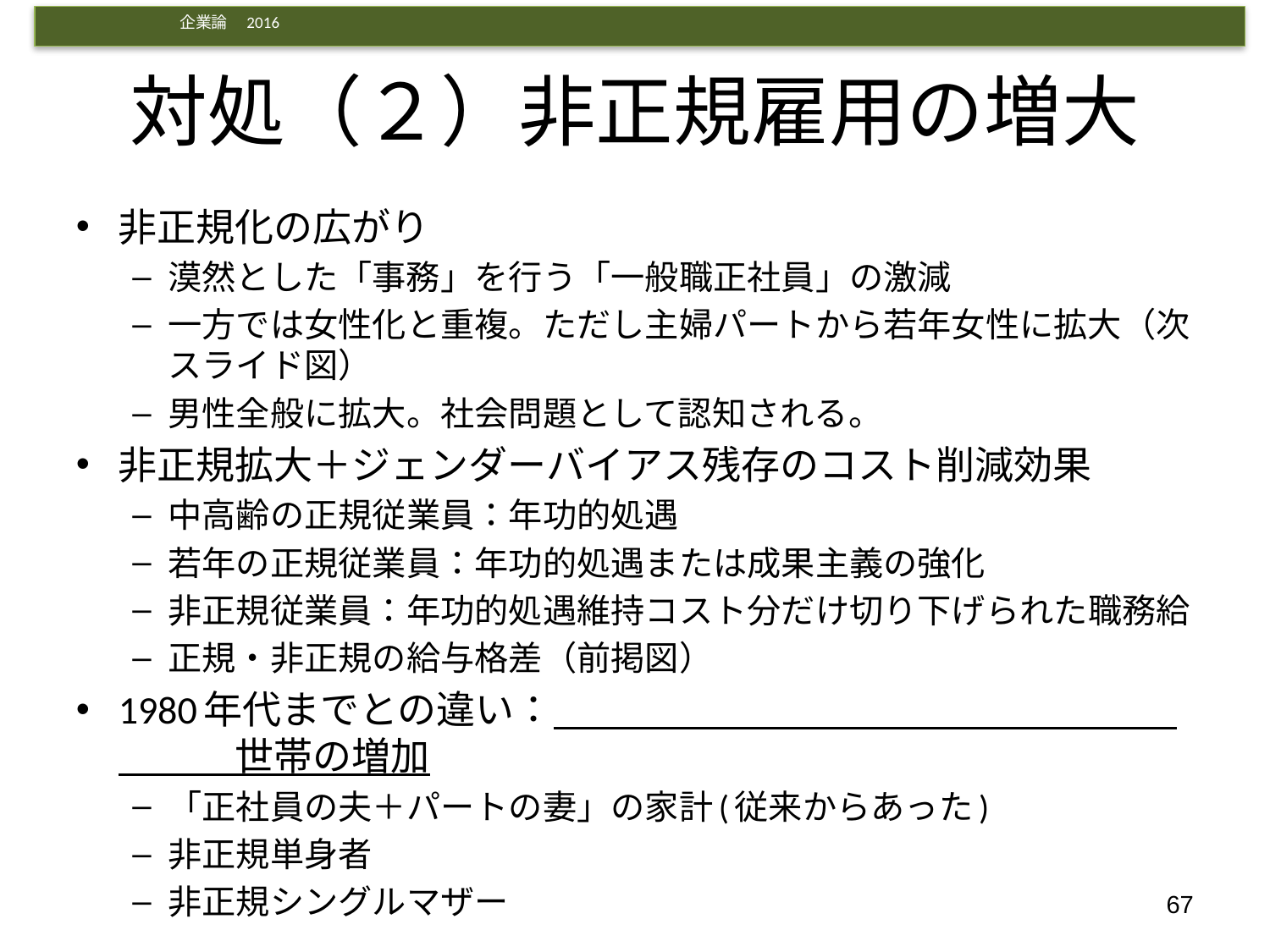

# 対処（２）非正規雇用の増大
非正規化の広がり
漠然とした「事務」を行う「一般職正社員」の激減
一方では女性化と重複。ただし主婦パートから若年女性に拡大（次スライド図）
男性全般に拡大。社会問題として認知される。
非正規拡大＋ジェンダーバイアス残存のコスト削減効果
中高齢の正規従業員：年功的処遇
若年の正規従業員：年功的処遇または成果主義の強化
非正規従業員：年功的処遇維持コスト分だけ切り下げられた職務給
正規・非正規の給与格差（前掲図）
1980年代までとの違い：　　　　　　　　　　　　　　　　　　　世帯の増加
「正社員の夫＋パートの妻」の家計(従来からあった)
非正規単身者
非正規シングルマザー
67